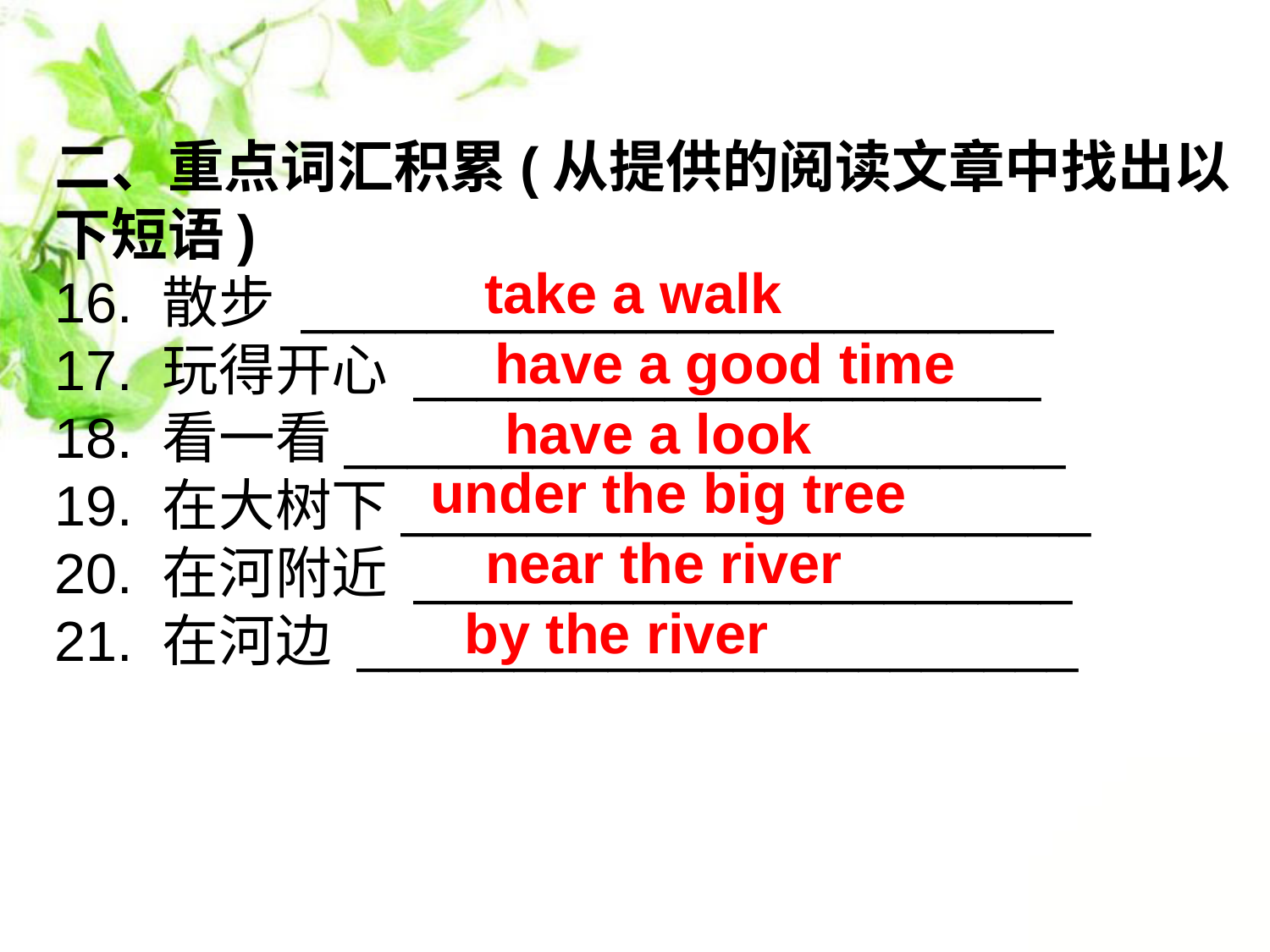

二、重点词汇积累(从提供的阅读文章中找出以下短语)
16. 散步 ________________________
17. 玩得开心 ____________________
18. 看一看_______________________
19. 在大树下______________________
20. 在河附近 _____________________
21. 在河边 _______________________
take a walk
have a good time
have a look
 under the big tree
near the river
by the river